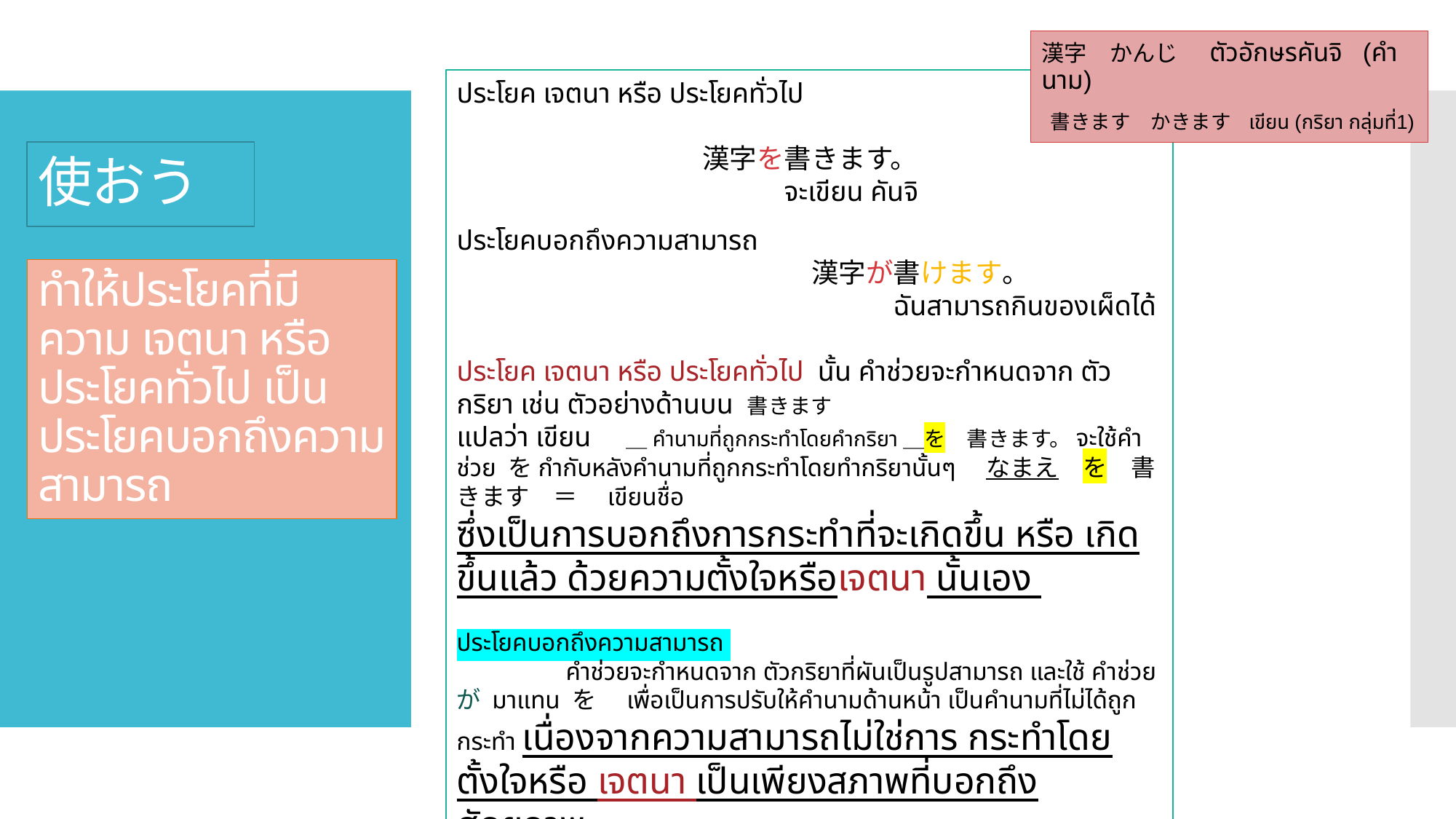

漢字　かんじ　ตัวอักษรคันจิ   (คำนาม)
 書きます　かきます   เขียน (กริยา กลุ่มที่1)
ประโยค เจตนา หรือ ประโยคทั่วไป

	　　　　　漢字を書きます。
	                    	จะเขียน คันจิ
ประโยคบอกถึงความสามารถ
			　漢字が書けます。
				ฉันสามารถกินของเผ็ดได้

ประโยค เจตนา หรือ ประโยคทั่วไป  นั้น คำช่วยจะกำหนดจาก ตัวกริยา เช่น ตัวอย่างด้านบน 書きます
แปลว่า เขียน    ＿คำนามที่ถูกกระทำโดยคำกริยา＿を　書きます。จะใช้คำช่วย をกำกับหลังคำนามที่ถูกกระทำโดยทำกริยานั้นๆ　なまえ　を　書きます　＝　เขียนชื่อ
ซึ่งเป็นการบอกถึงการกระทำที่จะเกิดขึ้น หรือ เกิดขึ้นแล้ว ด้วยความตั้งใจหรือเจตนา นั้นเอง

ประโยคบอกถึงความสามารถ
	คำช่วยจะกำหนดจาก ตัวกริยาที่ผันเป็นรูปสามารถ และใช้ คำช่วย が มาแทน を　เพื่อเป็นการปรับให้คำนามด้านหน้า เป็นคำนามที่ไม่ได้ถูกกระทำ เนื่องจากความสามารถไม่ใช่การ กระทำโดยตั้งใจหรือ เจตนา เป็นเพียงสภาพที่บอกถึงศักยภาพ
なまえ　を　書きます　＝　เขียนชื่อ
なまえ　が　書けます　＝　สามารถเขียนชื่อได้
# 使おう
ทำให้ประโยคที่มีความ เจตนา หรือ ประโยคทั่วไป เป็น ประโยคบอกถึงความสามารถ